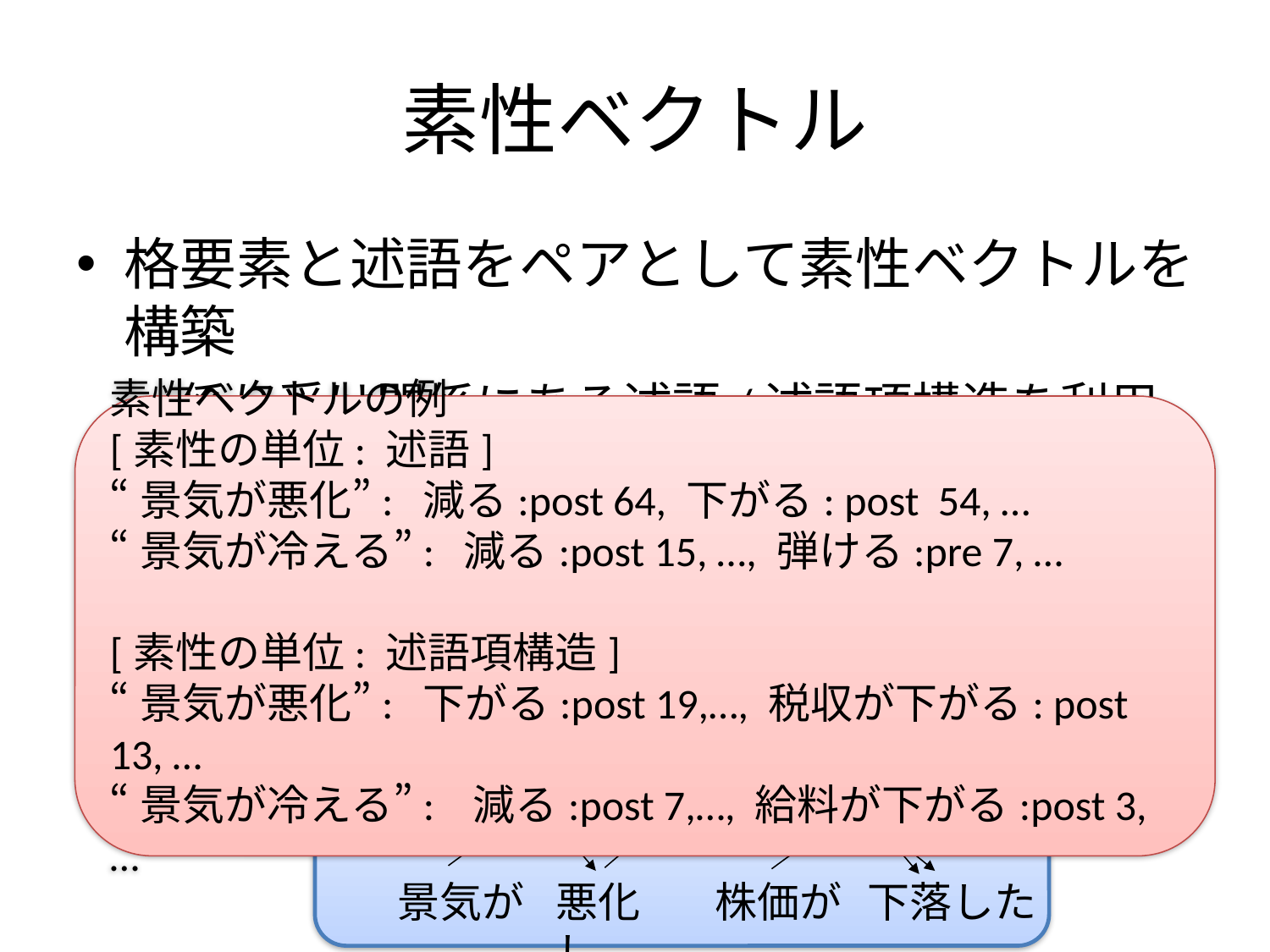

# 素性ベクトル
格要素と述語をペアとして素性ベクトルを構築
係り受け関係にある述語/述語項構造を利用
素性の単位: 述語
“景気が悪化”　下落: post
“株価が下落”   悪化:pre
素性の単位: 述語項構造
“景気が悪化”　株価が下落: post
“株価が下落”   景気が悪化:pre

素性ベクトルの例
[素性の単位: 述語]
“景気が悪化”:  減る:post 64, 下がる: post  54, …
“景気が冷える”:  減る:post 15, …, 弾ける:pre 7, …

[素性の単位: 述語項構造]
“景気が悪化”:  下がる:post 19,…, 税収が下がる: post  13, …
“景気が冷える”:   減る:post 7,…, 給料が下がる:post 3, …

景気が
悪化し
株価が
下落した